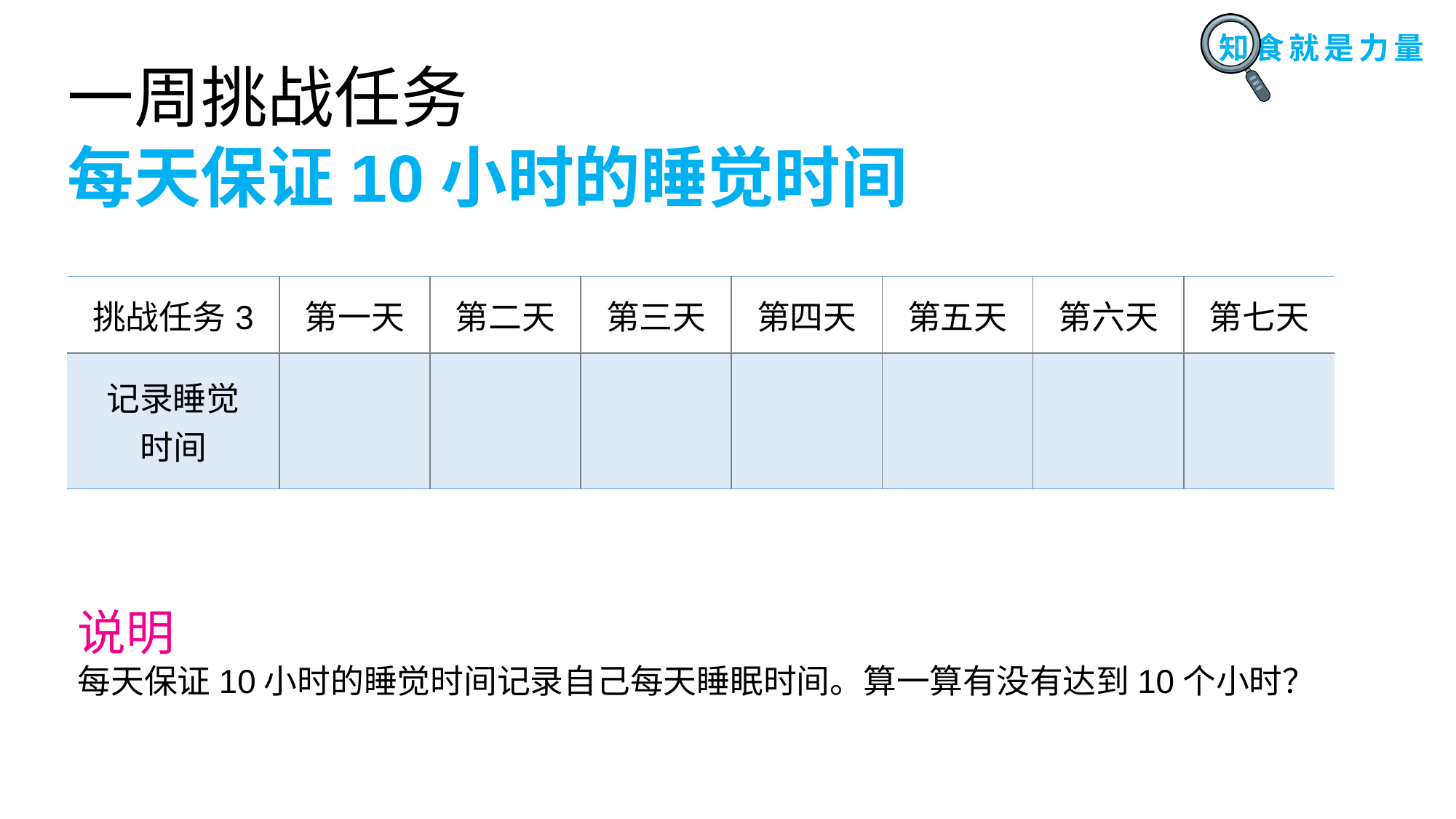

一周挑战任务
每天保证10小时的睡觉时间
| 挑战任务3 | 第一天 | 第二天 | 第三天 | 第四天 | 第五天 | 第六天 | 第七天 |
| --- | --- | --- | --- | --- | --- | --- | --- |
| 记录睡觉 时间 |  |  |  |  |  |  |  |
说明
每天保证10小时的睡觉时间记录自己每天睡眠时间。算一算有没有达到10个小时？